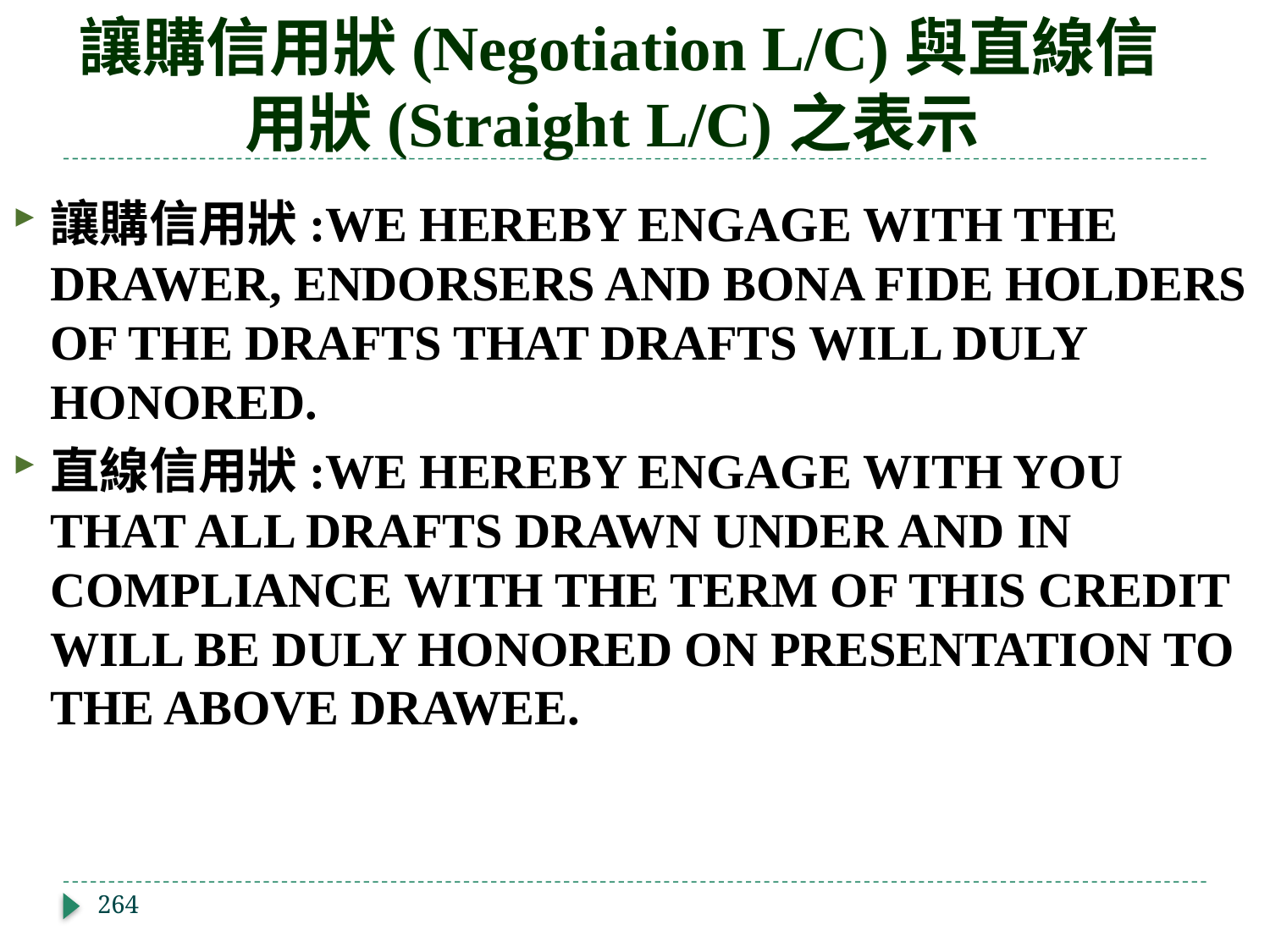

# 讓購信用狀(Negotiation L/C)與直線信用狀(Straight L/C)之表示
讓購信用狀:WE HEREBY ENGAGE WITH THE DRAWER, ENDORSERS AND BONA FIDE HOLDERS OF THE DRAFTS THAT DRAFTS WILL DULY HONORED.
直線信用狀:WE HEREBY ENGAGE WITH YOU THAT ALL DRAFTS DRAWN UNDER AND IN COMPLIANCE WITH THE TERM OF THIS CREDIT WILL BE DULY HONORED ON PRESENTATION TO THE ABOVE DRAWEE.
264